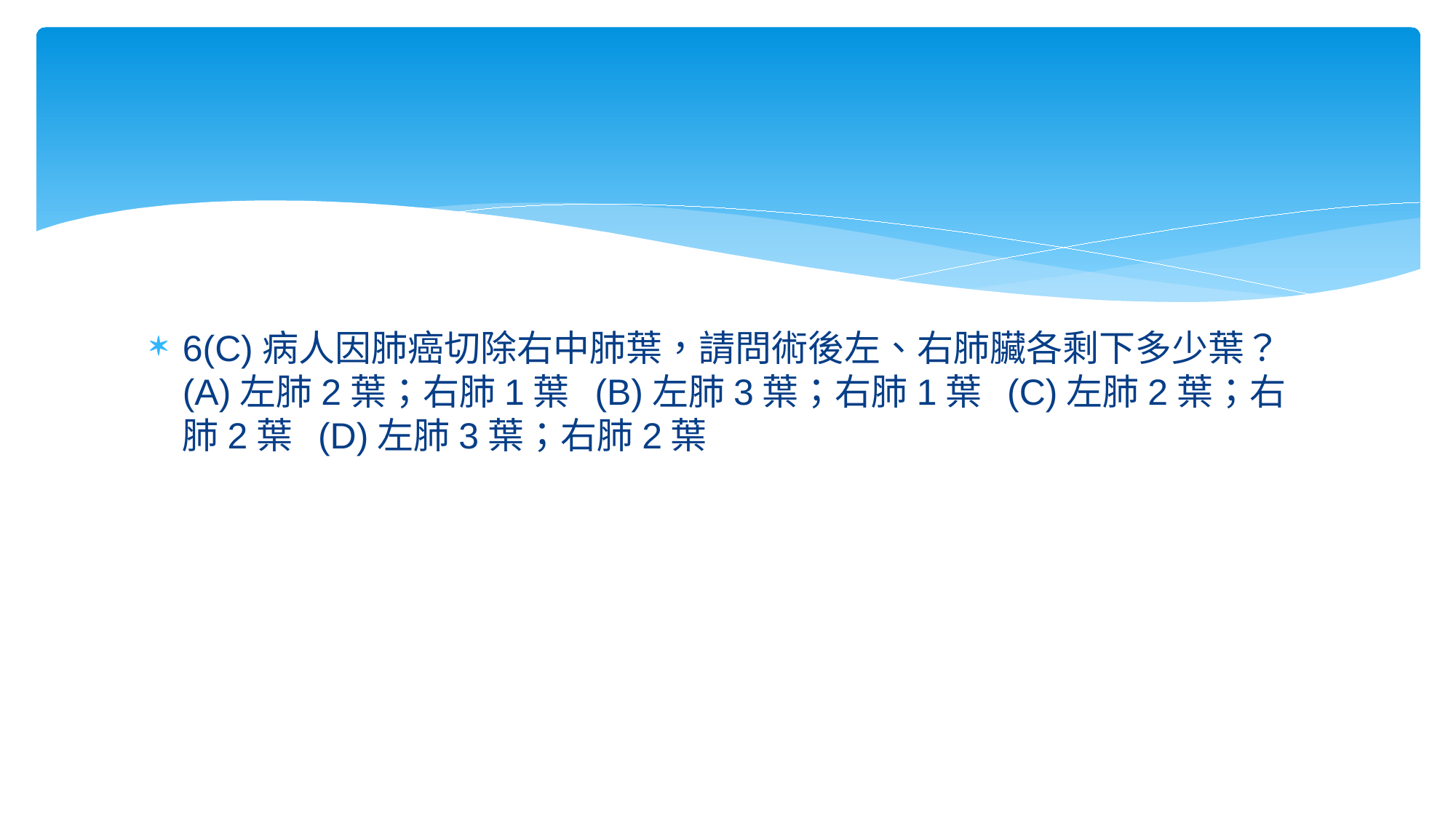

#
6(C)病人因肺癌切除右中肺葉，請問術後左、右肺臟各剩下多少葉？  (A)左肺2葉；右肺1葉  (B)左肺3葉；右肺1葉  (C)左肺2葉；右肺2葉  (D)左肺3葉；右肺2葉